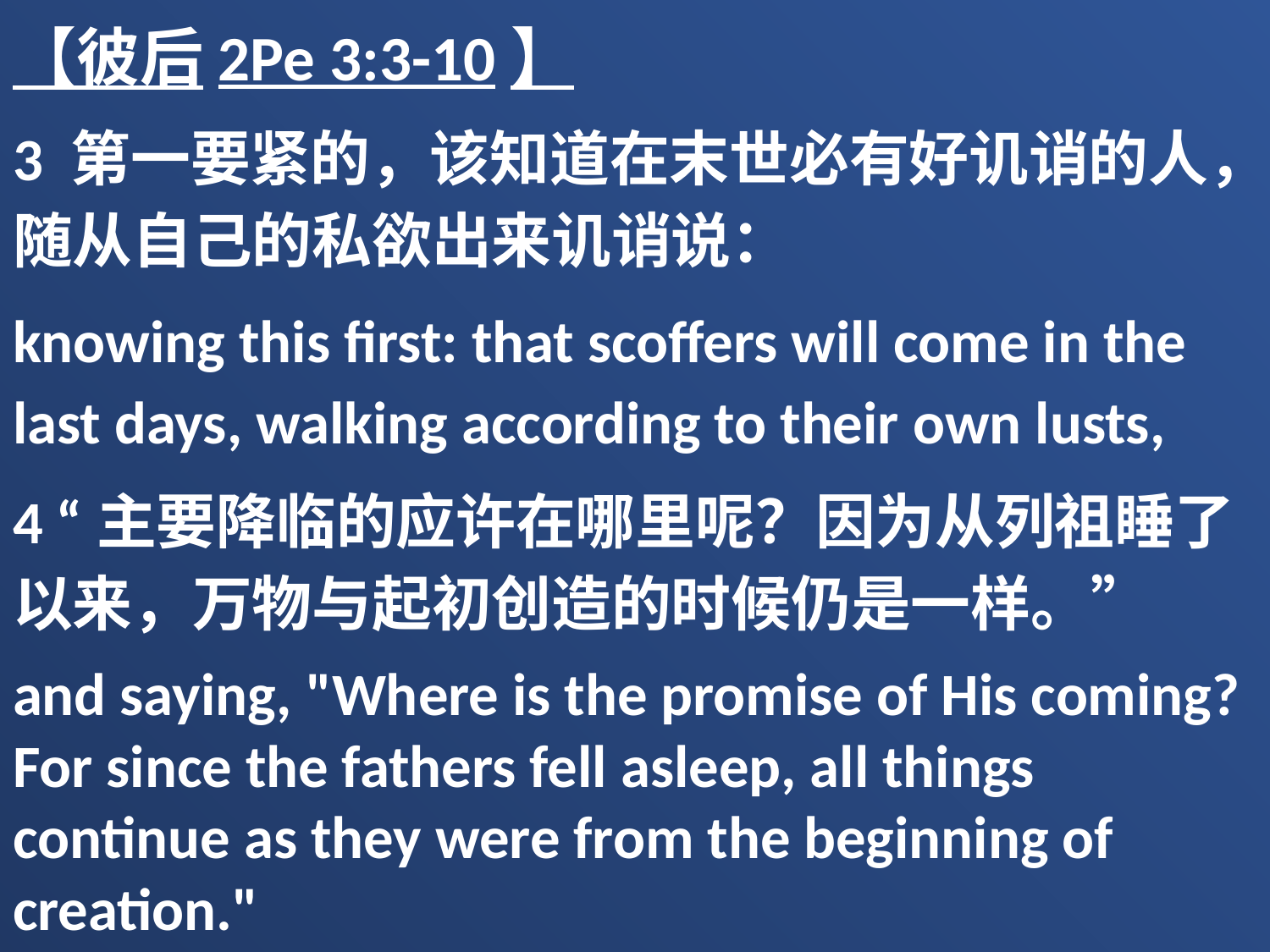

【彼后2Pe 3:3-10】
3 第一要紧的，该知道在末世必有好讥诮的人，随从自己的私欲出来讥诮说：
knowing this first: that scoffers will come in the last days, walking according to their own lusts,
4 “主要降临的应许在哪里呢？因为从列祖睡了以来，万物与起初创造的时候仍是一样。”
and saying, "Where is the promise of His coming? For since the fathers fell asleep, all things continue as they were from the beginning of creation."